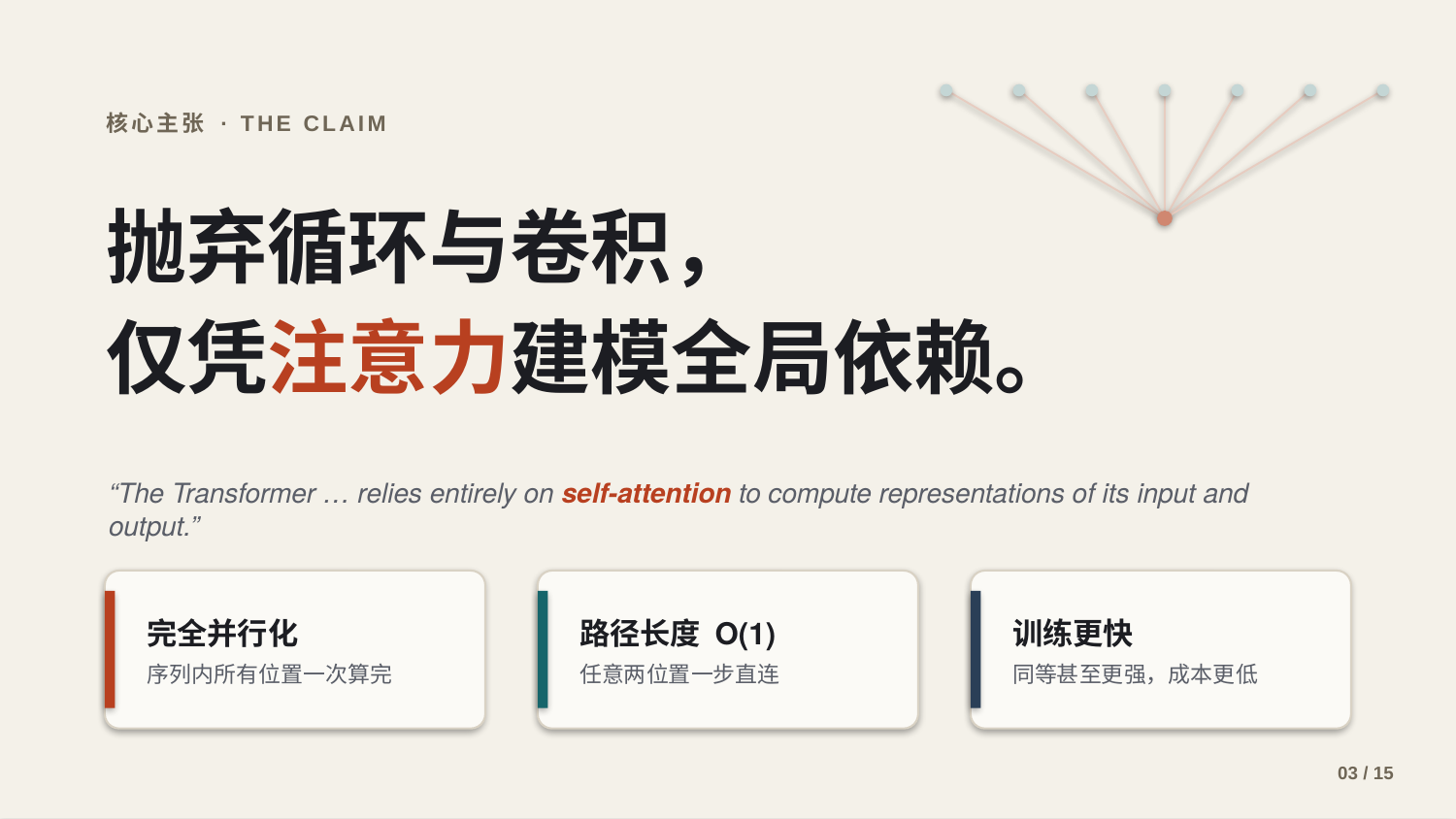

核心主张 · THE CLAIM
抛弃循环与卷积，
仅凭注意力建模全局依赖。

“The Transformer … relies entirely on self-attention to compute representations of its input and output.”

完全并行化
序列内所有位置一次算完

路径长度 O(1)
任意两位置一步直连

训练更快
同等甚至更强，成本更低

03 / 15